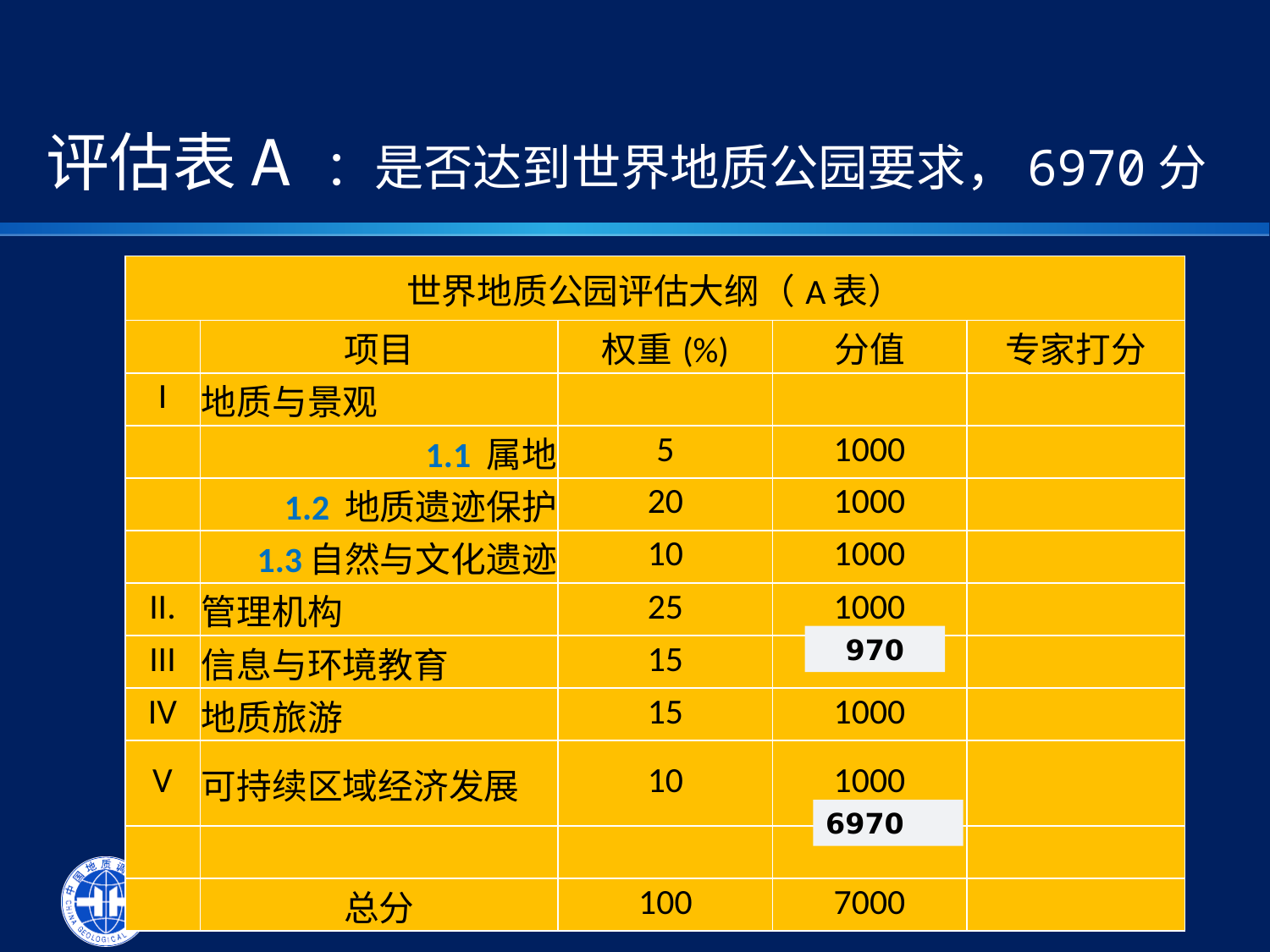

评估表A ：是否达到世界地质公园要求，6970分
| 世界地质公园评估大纲（A表） |  |  |  |  |
| --- | --- | --- | --- | --- |
|  | 项目 | 权重(%) | 分值 | 专家打分 |
| I | 地质与景观 |  |  |  |
|  | 1.1 属地 | 5 | 1000 |  |
|  | 1.2 地质遗迹保护 | 20 | 1000 |  |
|  | 1.3自然与文化遗迹 | 10 | 1000 |  |
| II. | 管理机构 | 25 | 1000 |  |
| III | 信息与环境教育 | 15 | 1000 |  |
| IV | 地质旅游 | 15 | 1000 |  |
| V | 可持续区域经济发展 | 10 | 1000 |  |
|  |  |  |  |  |
|  | 总分 | 100 | 7000 |  |
970
6970